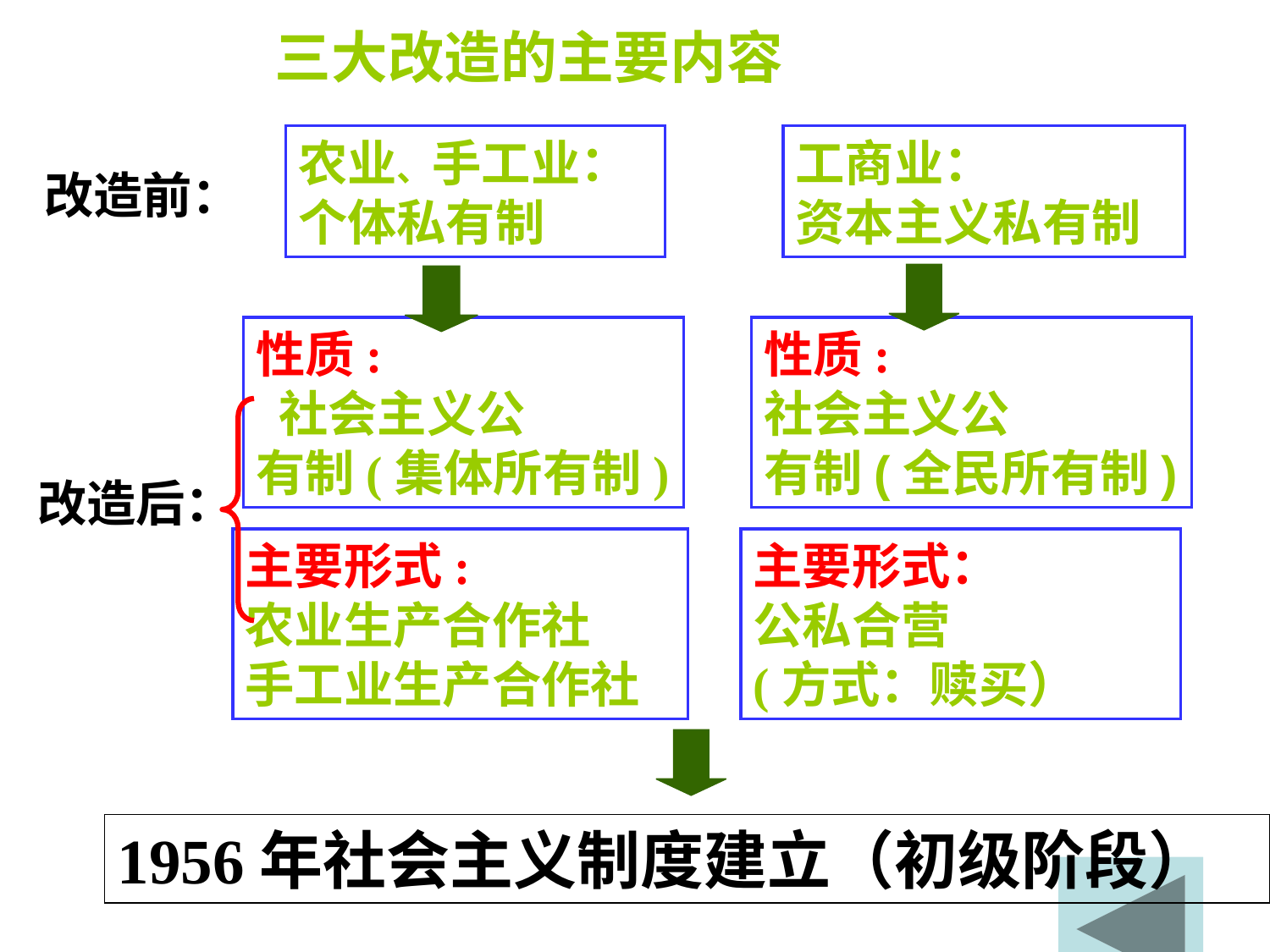

三大改造的主要内容
农业、手工业：
个体私有制
工商业：
资本主义私有制
改造前：

性质:
 社会主义公
有制(集体所有制)
性质:
社会主义公
有制(全民所有制)

改造后：
主要形式:
农业生产合作社
手工业生产合作社
主要形式：
公私合营
(方式：赎买）

1956年社会主义制度建立（初级阶段）